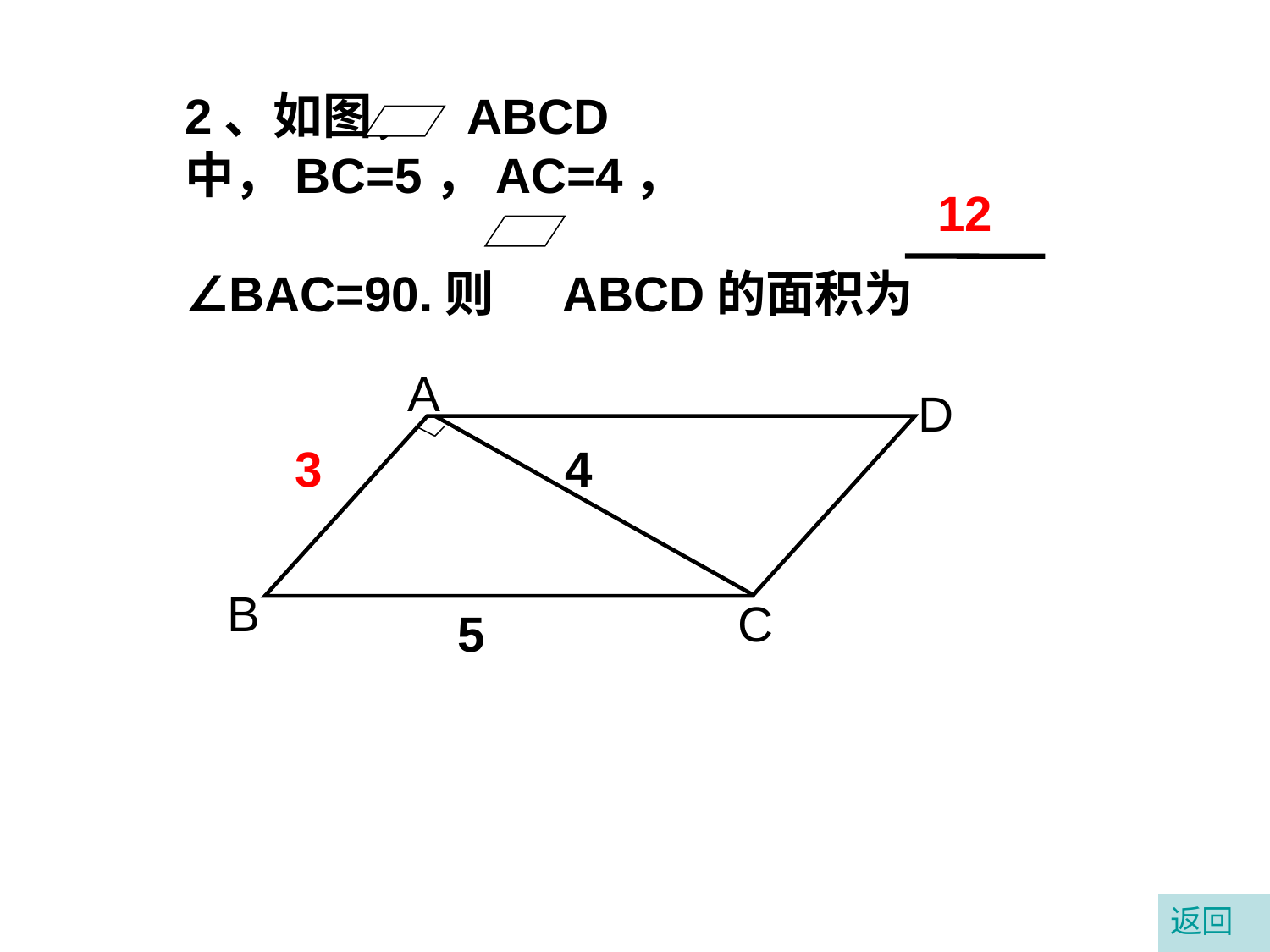

2、如图，   ABCD中，BC=5，AC=4，

∠BAC=90.则     ABCD的面积为

12
A
D

3
4
B
C
5
12
返回